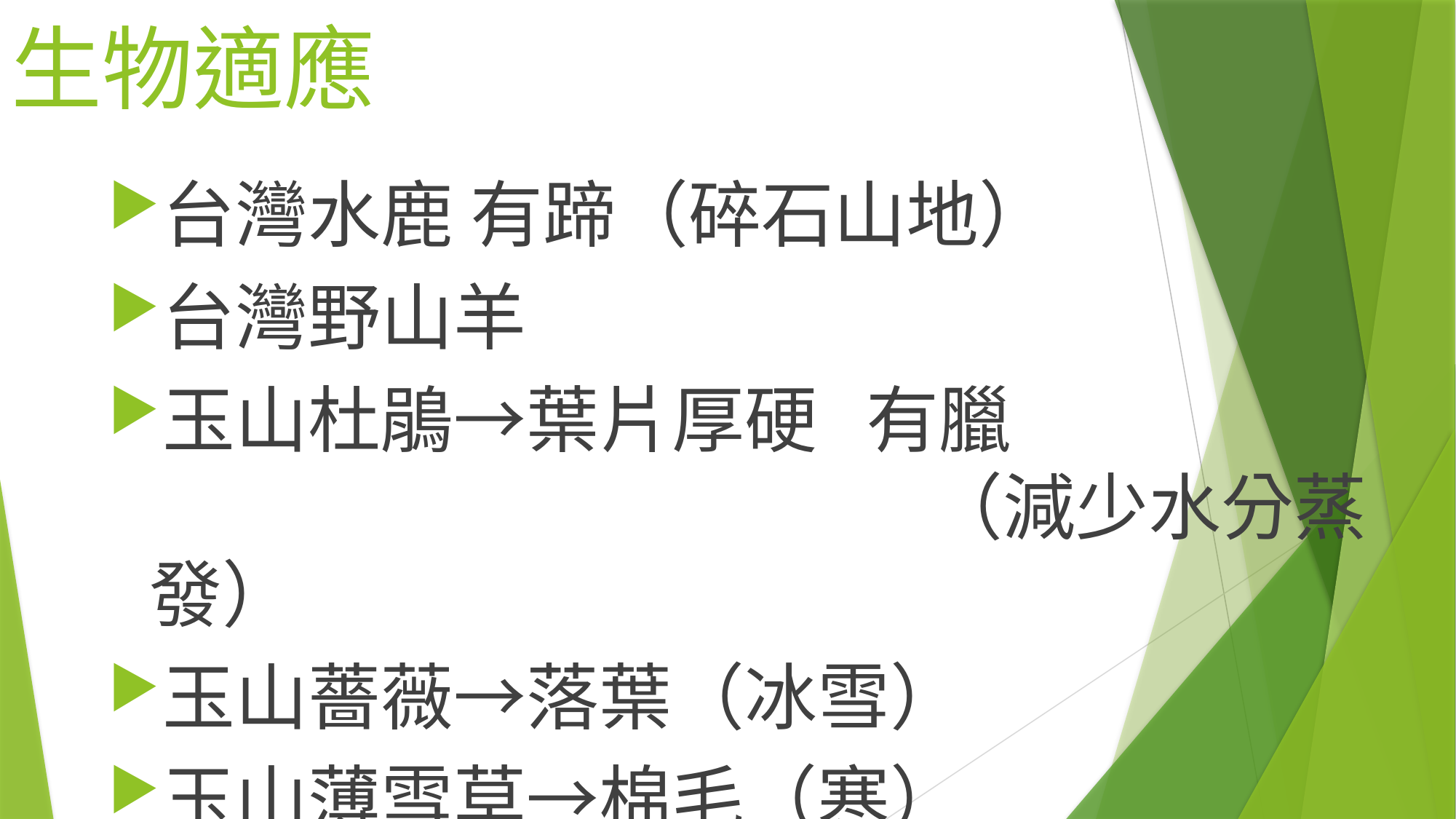

# 生物適應
台灣水鹿 有蹄（碎石山地）
台灣野山羊
玉山杜鵑→葉片厚硬   有臘
							 （減少水分蒸發）
玉山薔薇→落葉（冰雪）
玉山薄雪草→棉毛（寒）